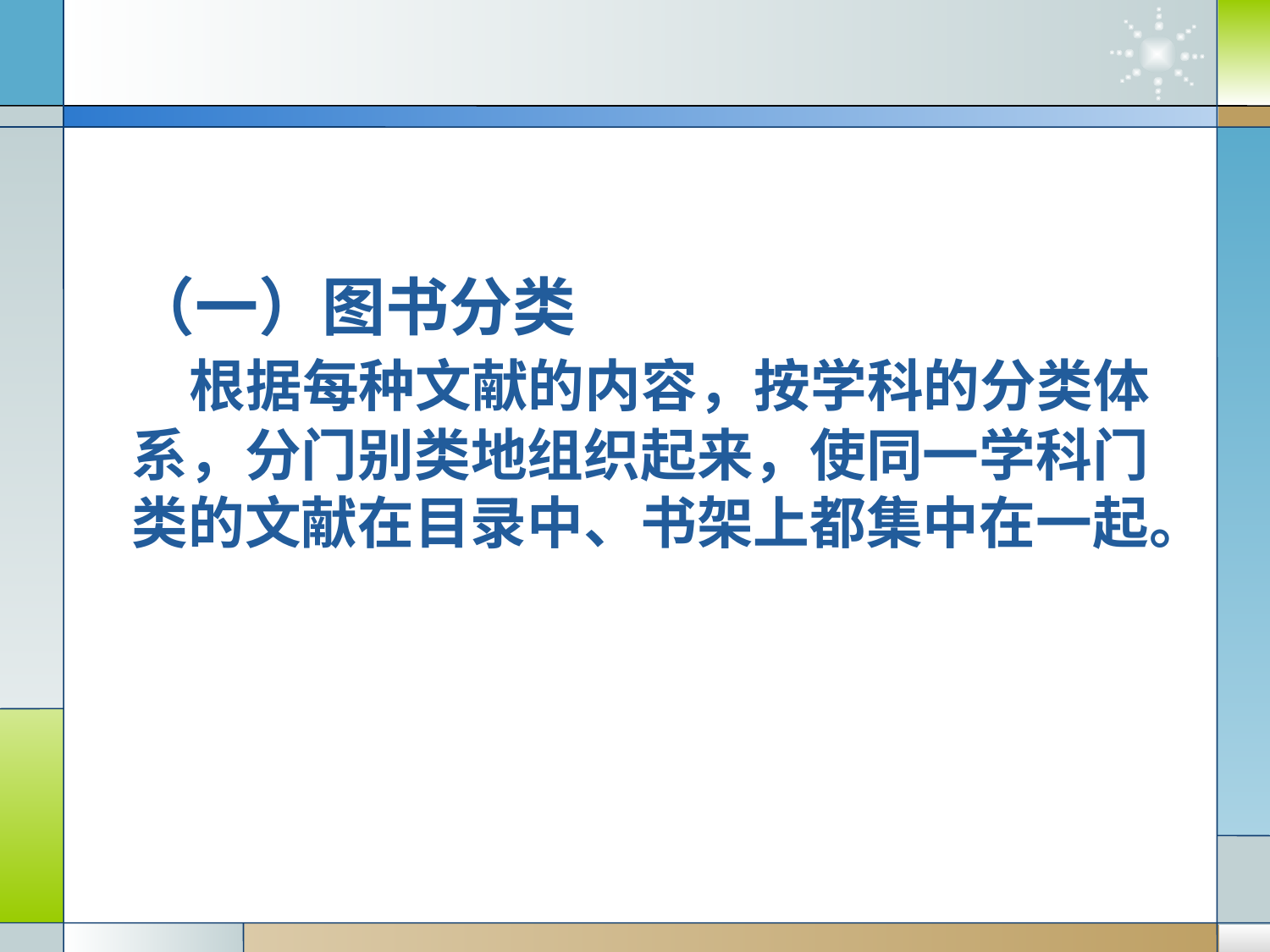

（一）图书分类
    根据每种文献的内容，按学科的分类体系，分门别类地组织起来，使同一学科门类的文献在目录中、书架上都集中在一起。